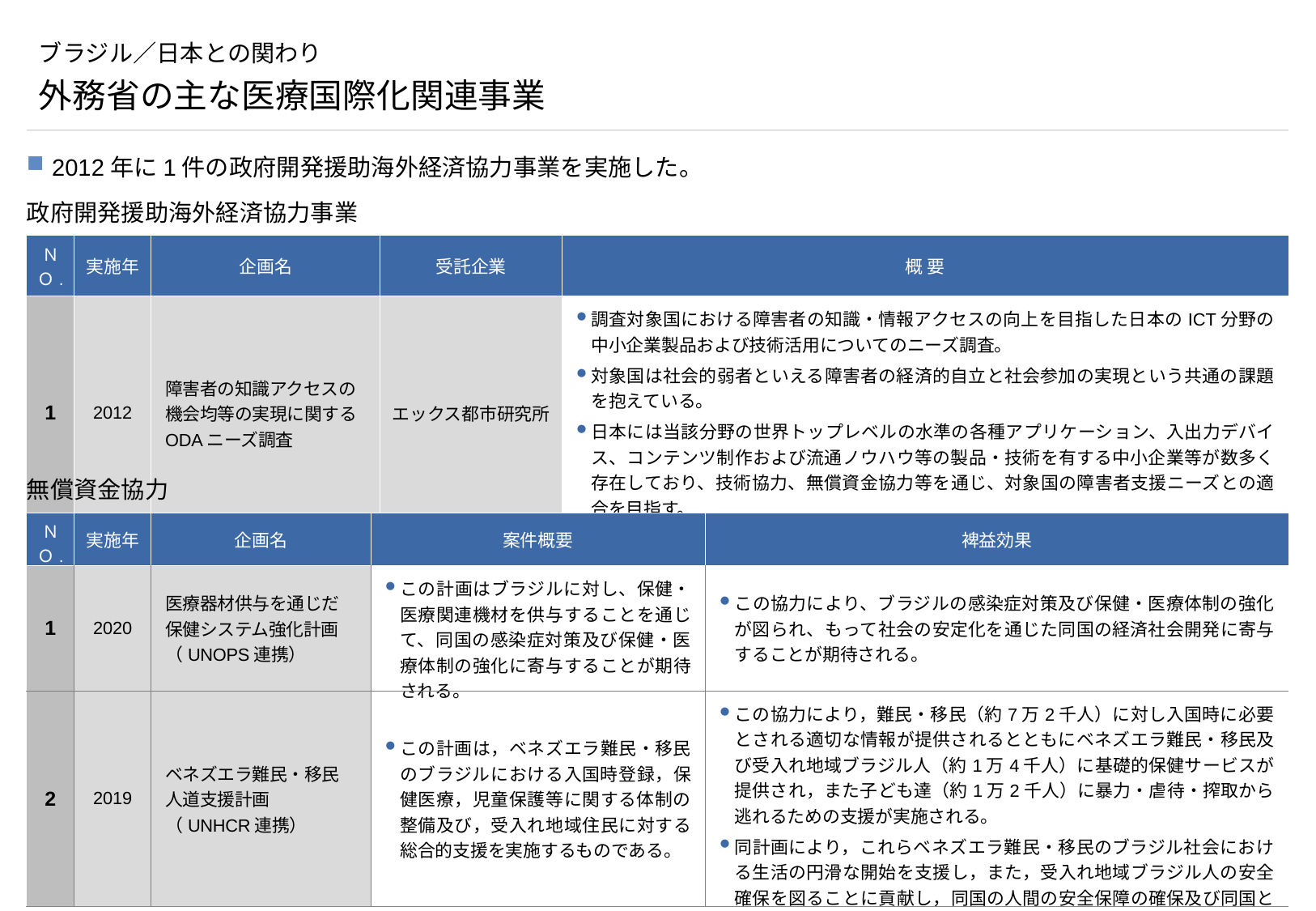

# ブラジル／日本との関わり
外務省の主な医療国際化関連事業
2012年に1件の政府開発援助海外経済協力事業を実施した。
政府開発援助海外経済協力事業
| ＮＯ. | 実施年 | 企画名 | 受託企業 | 概 要 |
| --- | --- | --- | --- | --- |
| 1 | 2012 | 障害者の知識アクセスの機会均等の実現に関するODAニーズ調査 | エックス都市研究所 | 調査対象国における障害者の知識・情報アクセスの向上を目指した日本のICT分野の中小企業製品および技術活用についてのニーズ調査。 対象国は社会的弱者といえる障害者の経済的自立と社会参加の実現という共通の課題を抱えている。 日本には当該分野の世界トップレベルの水準の各種アプリケーション、入出力デバイス、コンテンツ制作および流通ノウハウ等の製品・技術を有する中小企業等が数多く存在しており、技術協力、無償資金協力等を通じ、対象国の障害者支援ニーズとの適合を目指す。 |
無償資金協力
| ＮＯ. | 実施年 | 企画名 | 案件概要 | 裨益効果 |
| --- | --- | --- | --- | --- |
| 1 | 2020 | 医療器材供与を通じだ 保健システム強化計画（UNOPS連携） | この計画はブラジルに対し、保健・医療関連機材を供与することを通じて、同国の感染症対策及び保健・医療体制の強化に寄与することが期待される。 | この協力により、ブラジルの感染症対策及び保健・医療体制の強化が図られ、もって社会の安定化を通じた同国の経済社会開発に寄与することが期待される。 |
| 2 | 2019 | ベネズエラ難民・移民人道支援計画 （UNHCR連携） | この計画は，ベネズエラ難民・移民のブラジルにおける入国時登録，保健医療，児童保護等に関する体制の整備及び，受入れ地域住民に対する総合的支援を実施するものである。 | この協力により，難民・移民（約7万2千人）に対し入国時に必要とされる適切な情報が提供されるとともにベネズエラ難民・移民及び受入れ地域ブラジル人（約1万4千人）に基礎的保健サービスが提供され，また子ども達（約1万2千人）に暴力・虐待・搾取から逃れるための支援が実施される。 同計画により，これらベネズエラ難民・移民のブラジル社会における生活の円滑な開始を支援し，また，受入れ地域ブラジル人の安全確保を図ることに貢献し，同国の人間の安全保障の確保及び同国との互恵的協力関係の促進に寄与することが期待される。 |
（出所） 外務省ホームページ